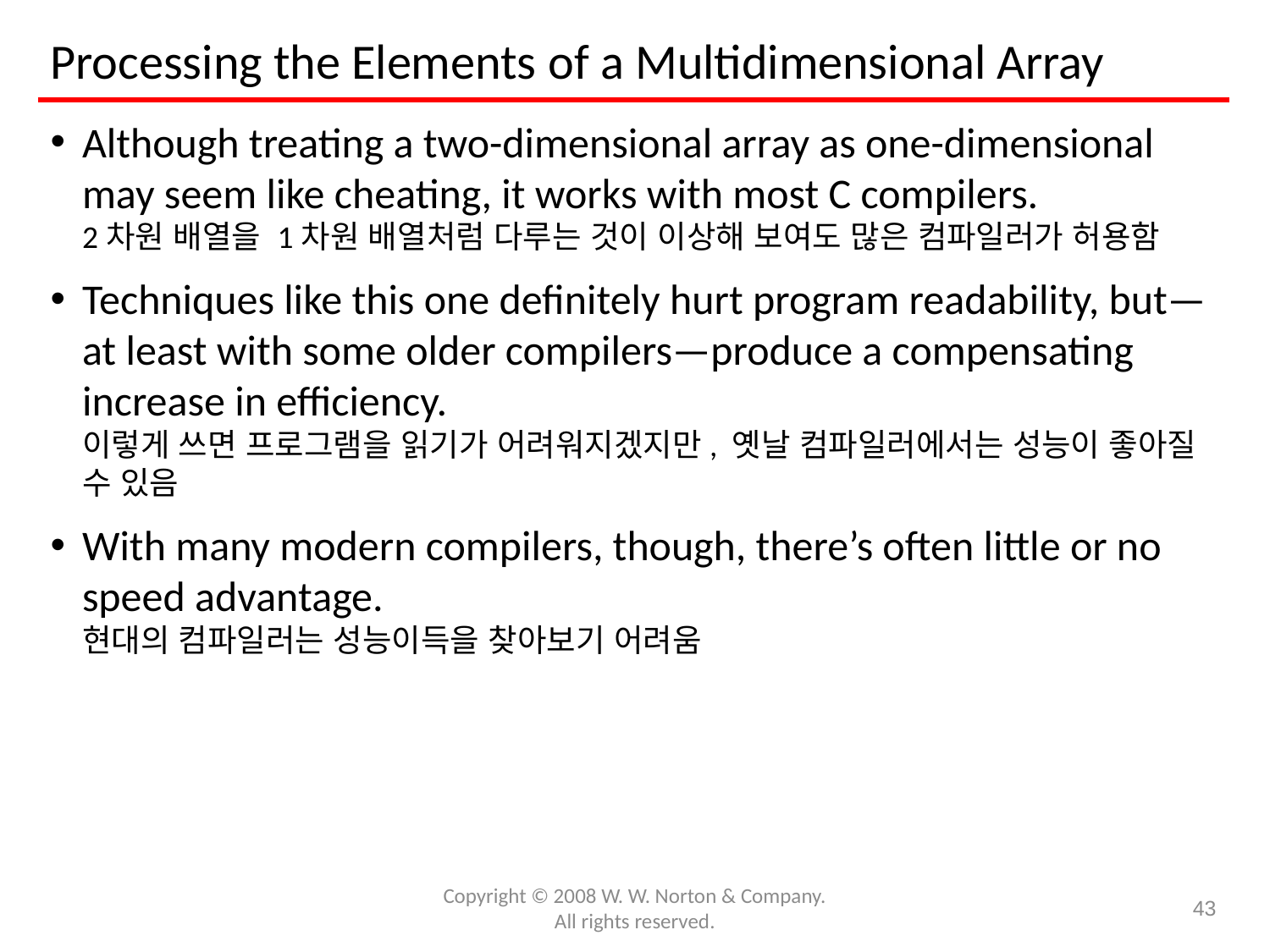

# Processing the Elements of a Multidimensional Array
Although treating a two-dimensional array as one-dimensional may seem like cheating, it works with most C compilers.
2차원 배열을 1차원 배열처럼 다루는 것이 이상해 보여도 많은 컴파일러가 허용함
Techniques like this one definitely hurt program readability, but—at least with some older compilers—produce a compensating increase in efficiency.
이렇게 쓰면 프로그램을 읽기가 어려워지겠지만, 옛날 컴파일러에서는 성능이 좋아질 수 있음
With many modern compilers, though, there’s often little or no speed advantage.
현대의 컴파일러는 성능이득을 찾아보기 어려움
Copyright © 2008 W. W. Norton & Company.
All rights reserved.
43